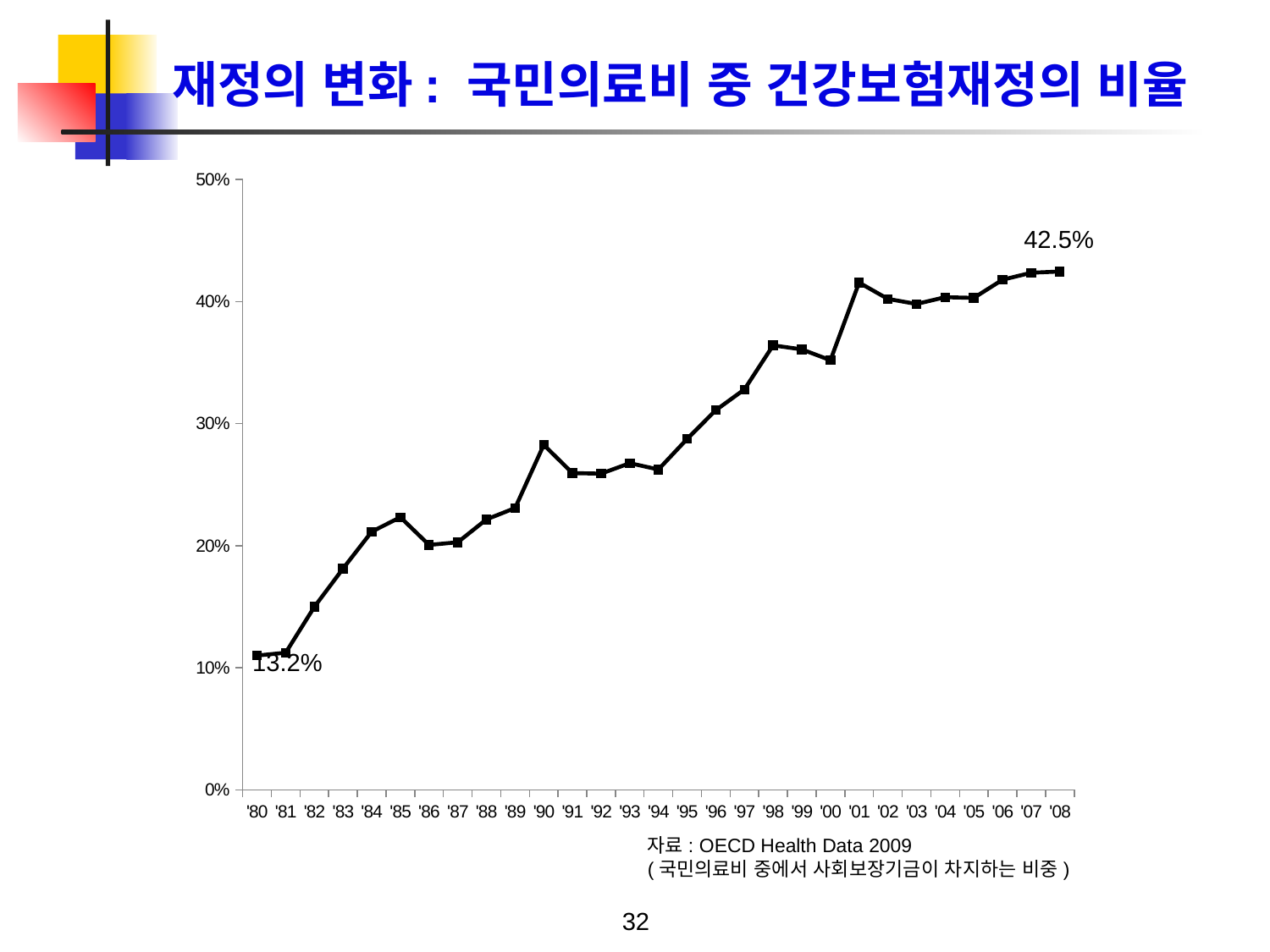

# 재정의 변화: 국민의료비 중 건강보험재정의 비율

### Chart

| Category |  |
|---|---|
| '80 | 0.10997607986758202 |
| '81 | 0.1123247284552975 |
| '82 | 0.1498667486064144 |
| '83 | 0.18128996645641446 |
| '84 | 0.21148573913781293 |
| '85 | 0.22331799261568908 |
| '86 | 0.20064956367692421 |
| '87 | 0.2028134063131492 |
| '88 | 0.22153018389331094 |
| '89 | 0.2308712812374869 |
| '90 | 0.2826548327745376 |
| '91 | 0.2595044737875317 |
| '92 | 0.25908064012789367 |
| '93 | 0.2676481130799953 |
| '94 | 0.2624786566908258 |
| '95 | 0.28745983453507784 |
| '96 | 0.31102849087154394 |
| '97 | 0.32806973059965555 |
| '98 | 0.36418423831447744 |
| '99 | 0.36090285847177916 |
| '00 | 0.3520047155719763 |
| '01 | 0.41561330583463374 |
| '02 | 0.4022634716209514 |
| '03 | 0.39806046736314876 |
| '04 | 0.40362922772564686 |
| '05 | 0.40306827395578215 |
| '06 | 0.41794072786522835 |
| '07 | 0.42366266660468355 |
| '08 | 0.4246904620219033 |
42.5%
13.2%
자료: OECD Health Data 2009
(국민의료비 중에서 사회보장기금이 차지하는 비중)
32